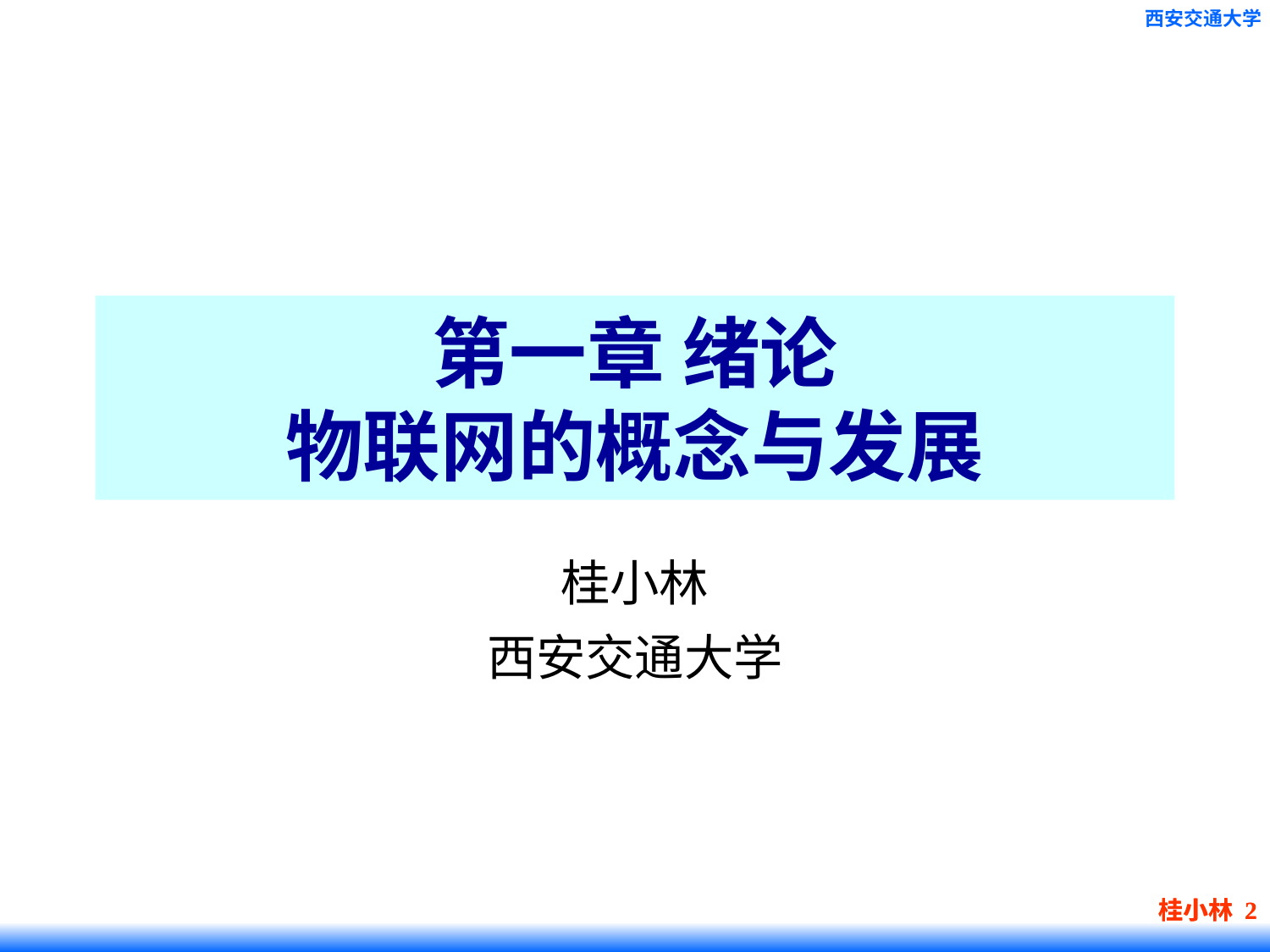

# 第一章 绪论 物联网的概念与发展
桂小林
西安交通大学
桂小林 2
桂小林 2